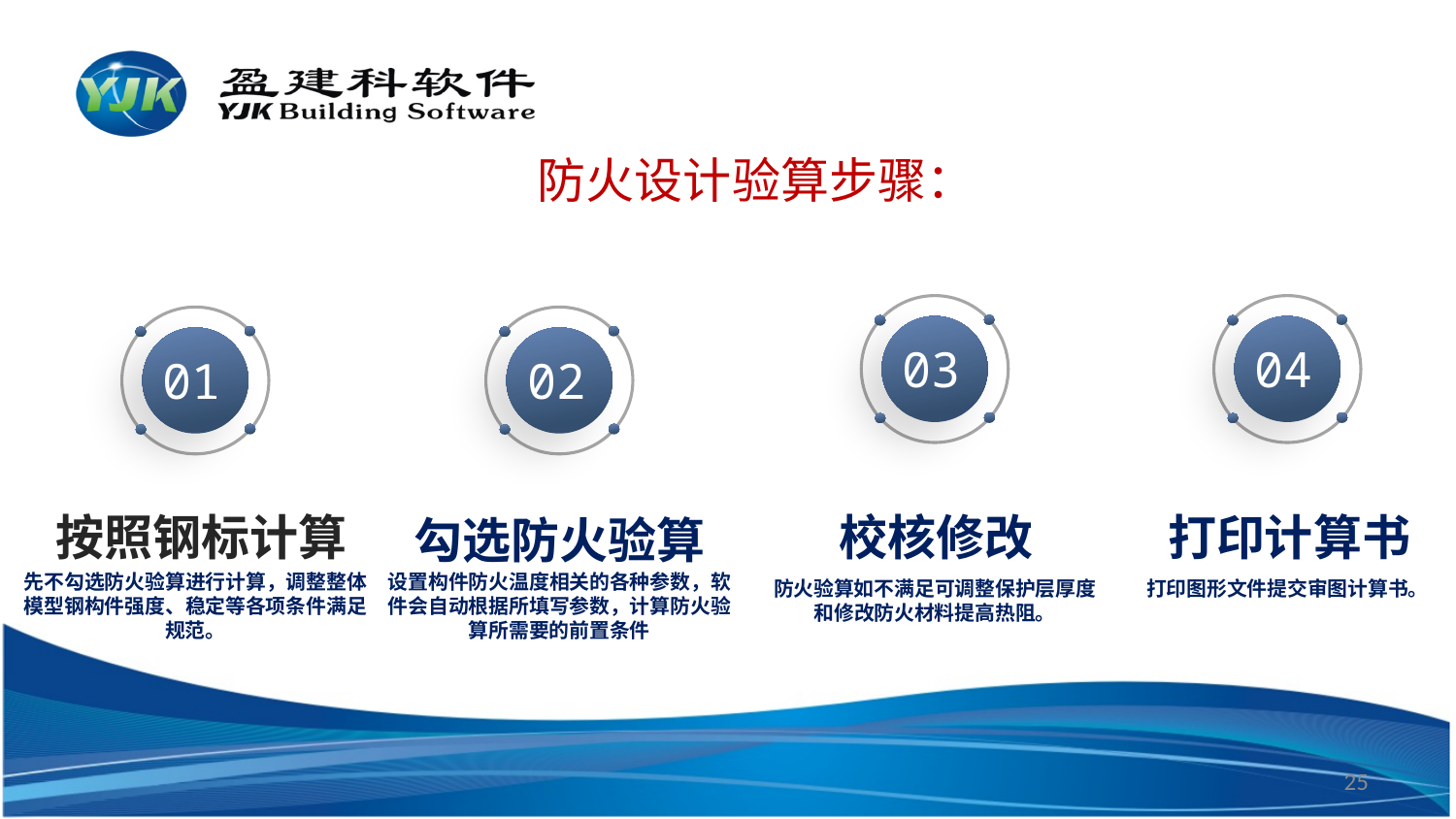

防火设计验算步骤：

03
校核修改
防火验算如不满足可调整保护层厚度
和修改防火材料提高热阻。

04
打印计算书
打印图形文件提交审图计算书。

01
按照钢标计算
先不勾选防火验算进行计算，调整整体模型钢构件强度、稳定等各项条件满足规范。

02
勾选防火验算
设置构件防火温度相关的各种参数，软件会自动根据所填写参数，计算防火验算所需要的前置条件
25